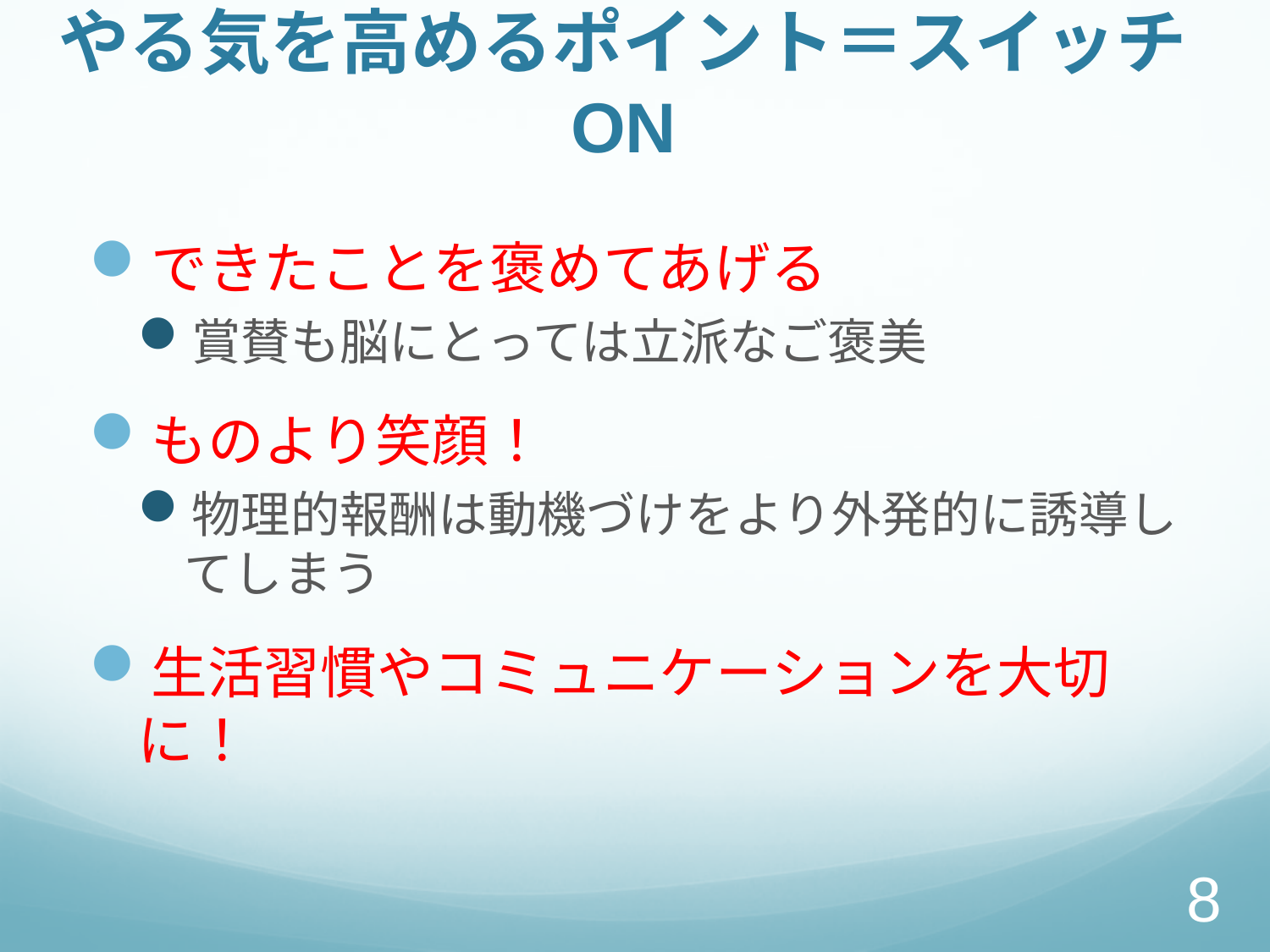

# やる気を高めるポイント＝スイッチON
できたことを褒めてあげる
賞賛も脳にとっては立派なご褒美
ものより笑顔！
物理的報酬は動機づけをより外発的に誘導してしまう
生活習慣やコミュニケーションを大切に！
8